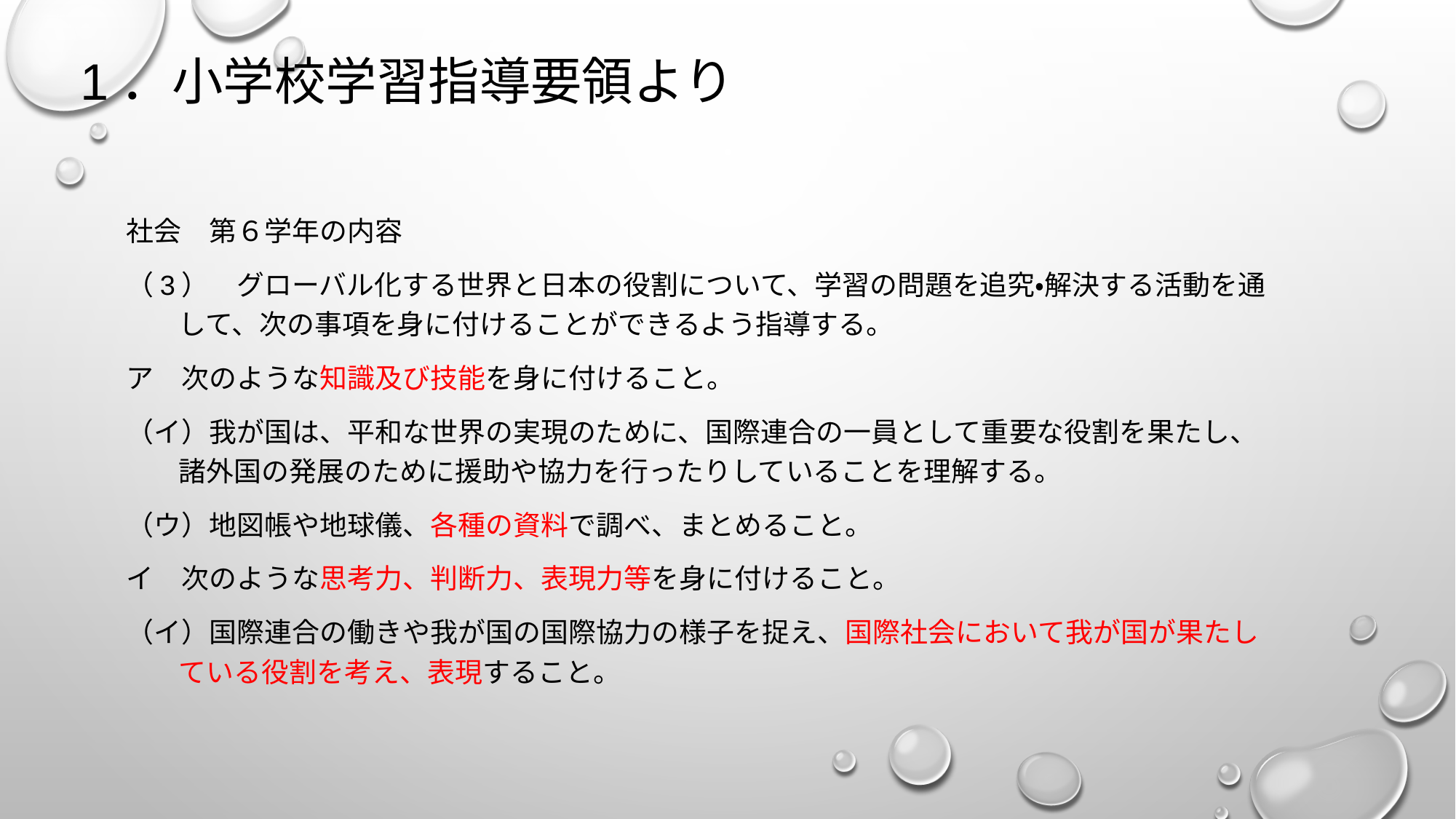

# 1．小学校学習指導要領より
社会　第６学年の内容
（3）　グローバル化する世界と日本の役割について、学習の問題を追究・解決する活動を通して、次の事項を身に付けることができるよう指導する。
ア　次のような知識及び技能を身に付けること。
（イ）我が国は、平和な世界の実現のために、国際連合の一員として重要な役割を果たし、諸外国の発展のために援助や協力を行ったりしていることを理解する。
（ウ）地図帳や地球儀、各種の資料で調べ、まとめること。
イ　次のような思考力、判断力、表現力等を身に付けること。
（イ）国際連合の働きや我が国の国際協力の様子を捉え、国際社会において我が国が果たしている役割を考え、表現すること。